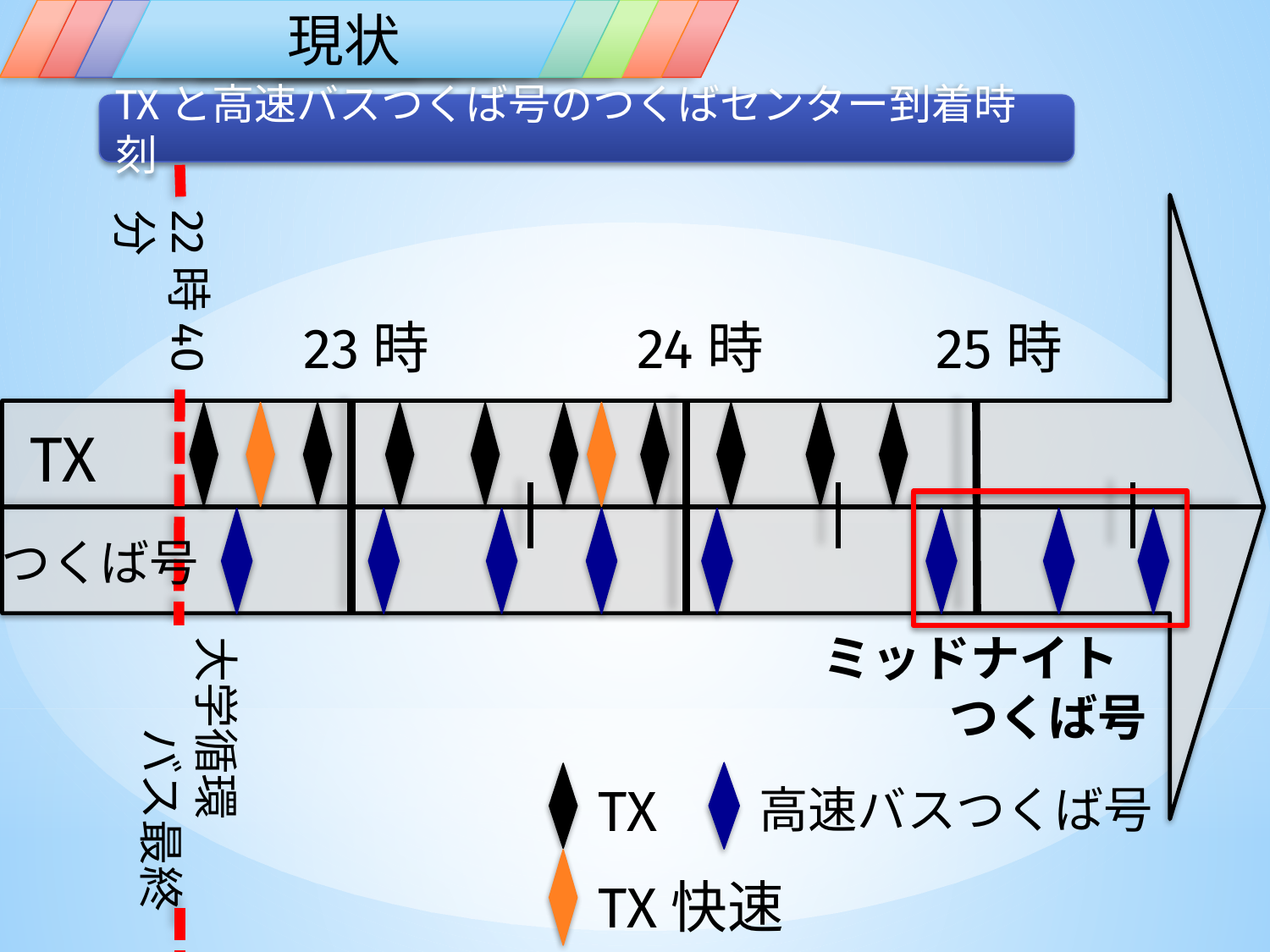

背景
問題提起
目標
現状
現地調査
アンケート調査
予備調査
参考文献
TXと高速バスつくば号のつくばセンター到着時刻

22時40分

23時
24時
25時

TX

つくば号
ミッドナイト
	つくば号
大学循環
　　バス最終

TX
高速バスつくば号

TX快速